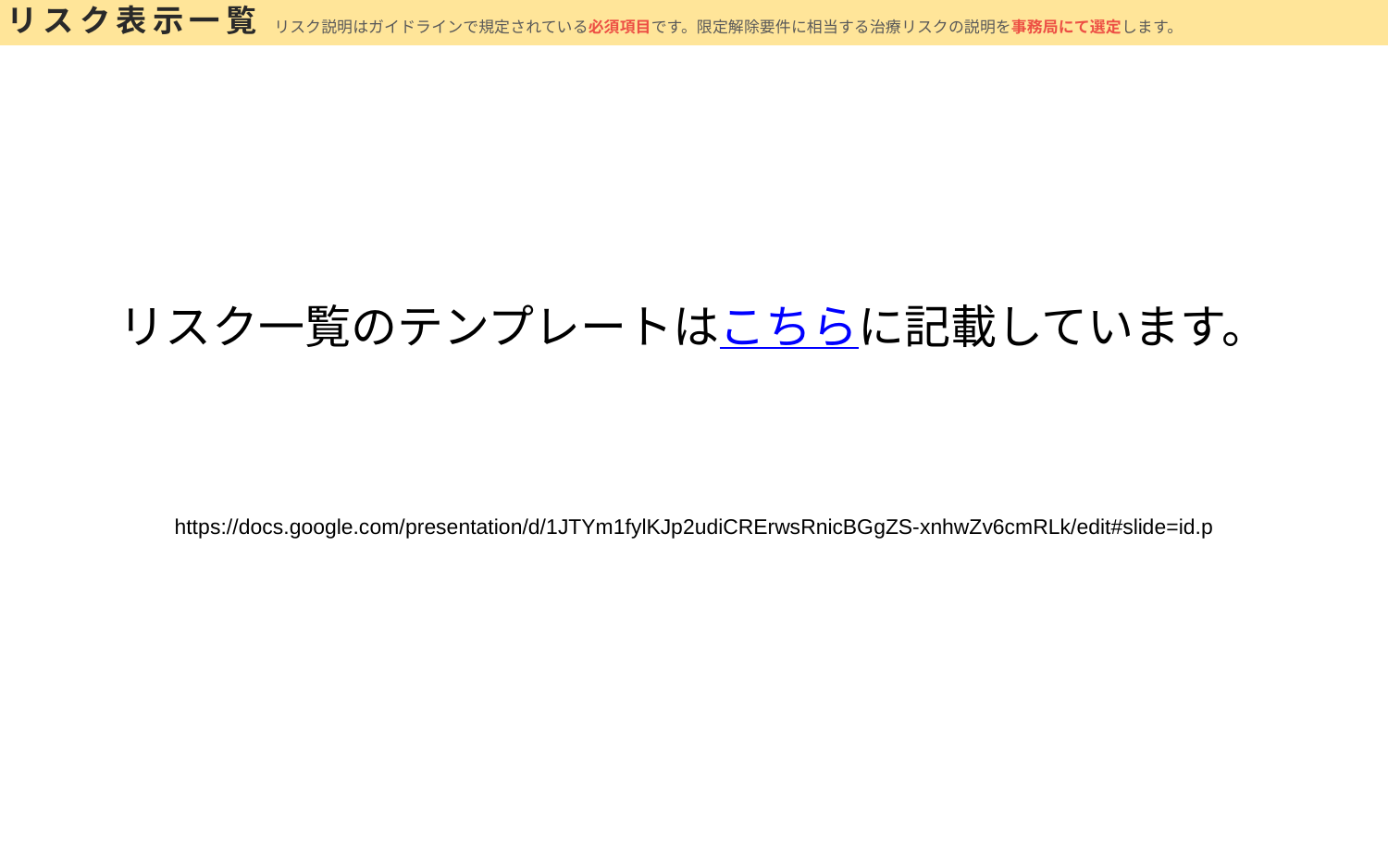

# リスク表示一覧
リスク説明はガイドラインで規定されている必須項目です。限定解除要件に相当する治療リスクの説明を事務局にて選定します。
リスク一覧のテンプレートはこちらに記載しています。
https://docs.google.com/presentation/d/1JTYm1fylKJp2udiCRErwsRnicBGgZS-xnhwZv6cmRLk/edit#slide=id.p